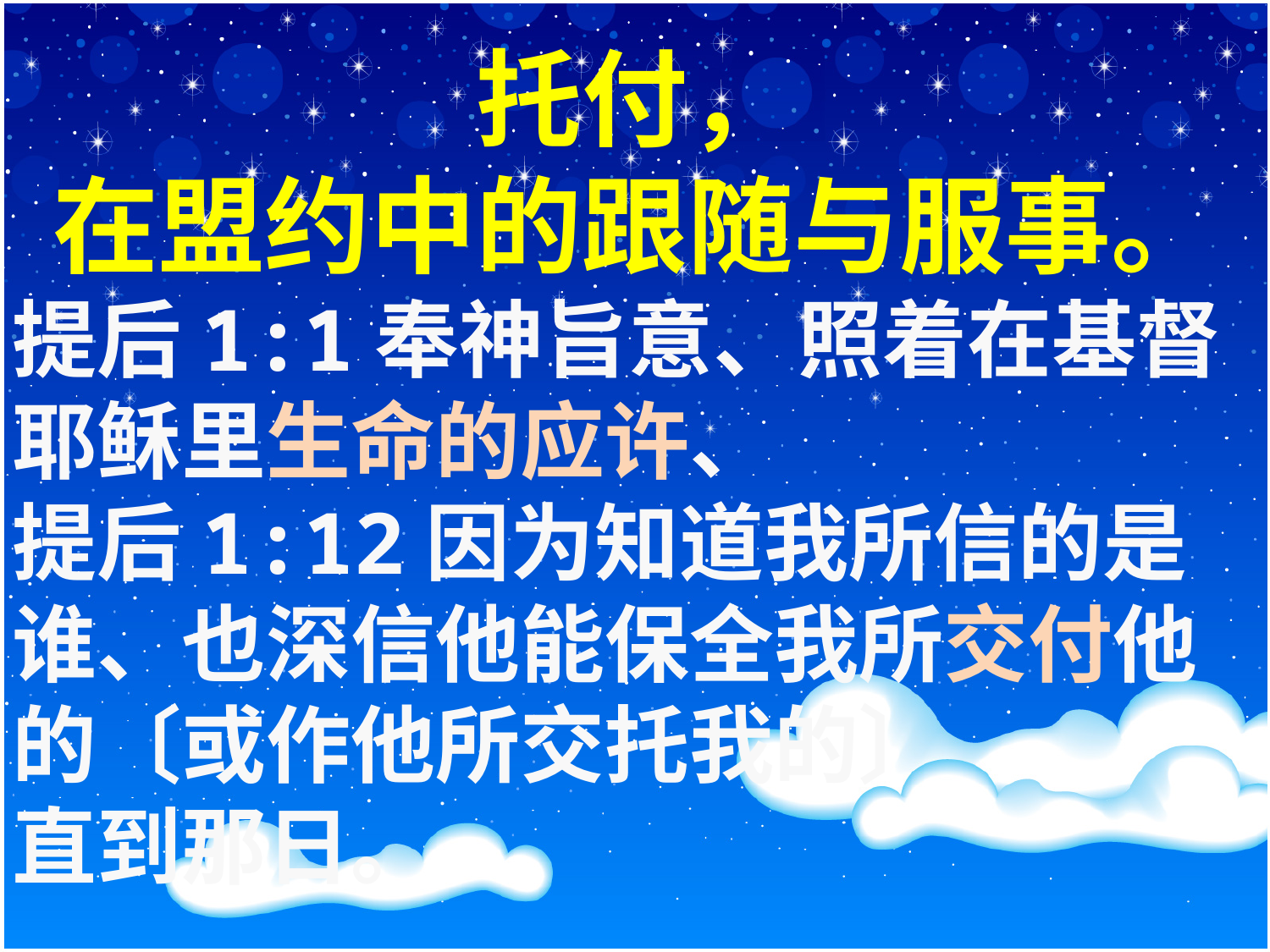

托付，
在盟约中的跟随与服事。
提后1:1奉神旨意、照着在基督耶稣里生命的应许、
提后1:12因为知道我所信的是谁、也深信他能保全我所交付他的〔或作他所交托我的〕
直到那日。